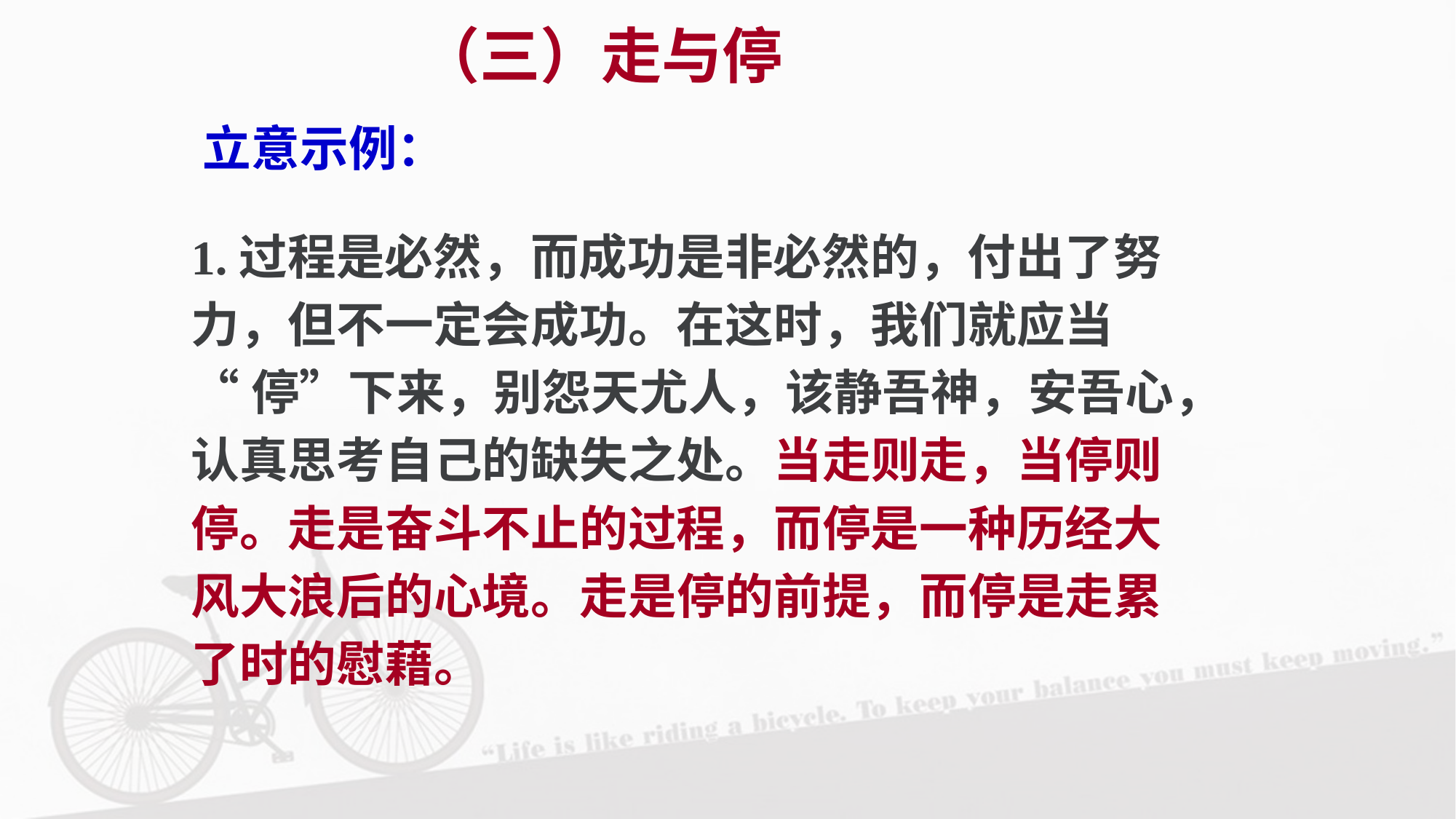

（三）走与停
立意示例：
1.过程是必然，而成功是非必然的，付出了努
力，但不一定会成功。在这时，我们就应当
“停”下来，别怨天尤人，该静吾神，安吾心，
认真思考自己的缺失之处。当走则走，当停则
停。走是奋斗不止的过程，而停是一种历经大
风大浪后的心境。走是停的前提，而停是走累
了时的慰藉。